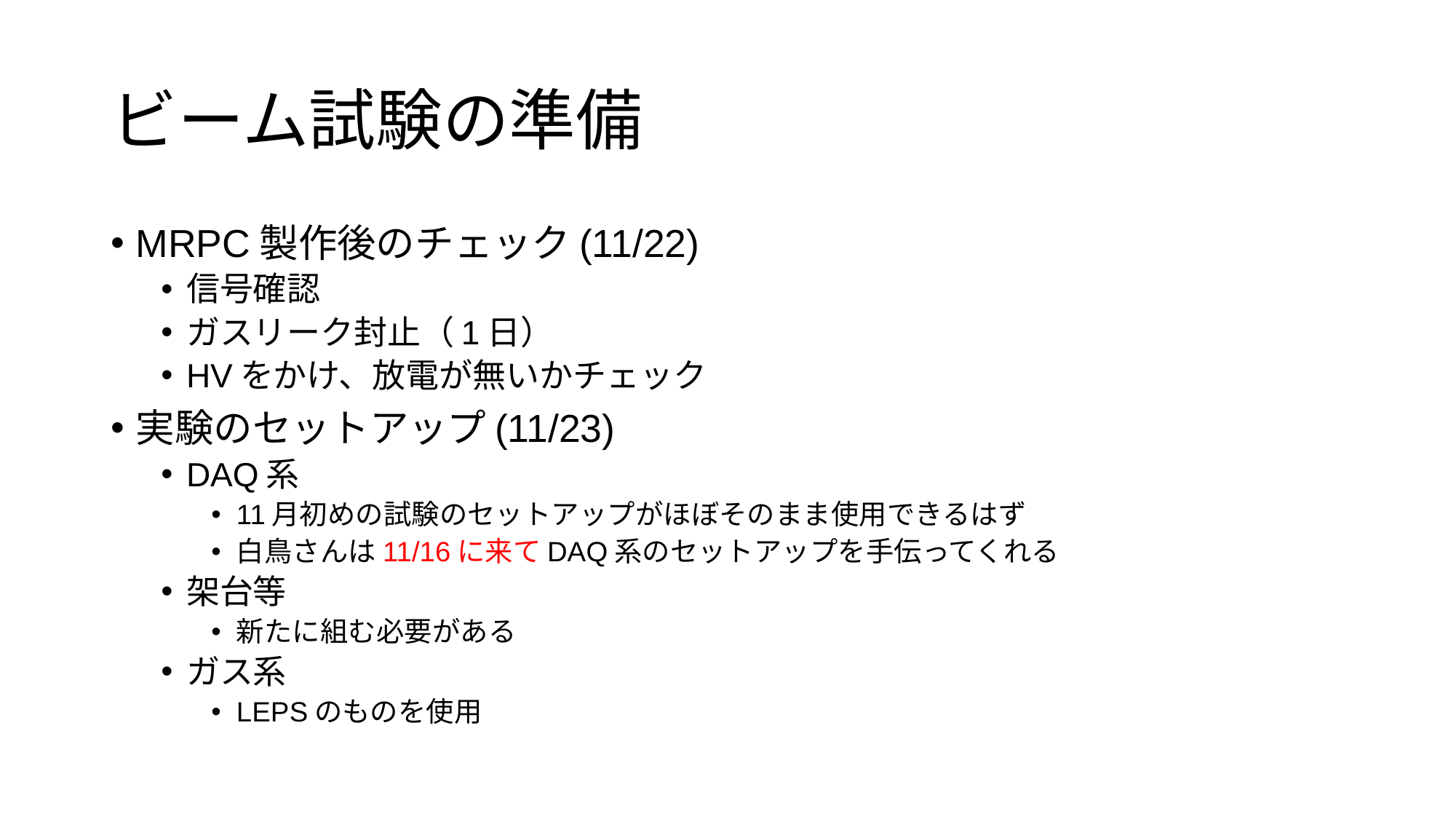

# ビーム試験の準備
MRPC製作後のチェック(11/22)
信号確認
ガスリーク封止（1日）
HVをかけ、放電が無いかチェック
実験のセットアップ(11/23)
DAQ系
11月初めの試験のセットアップがほぼそのまま使用できるはず
白鳥さんは11/16に来てDAQ系のセットアップを手伝ってくれる
架台等
新たに組む必要がある
ガス系
LEPSのものを使用